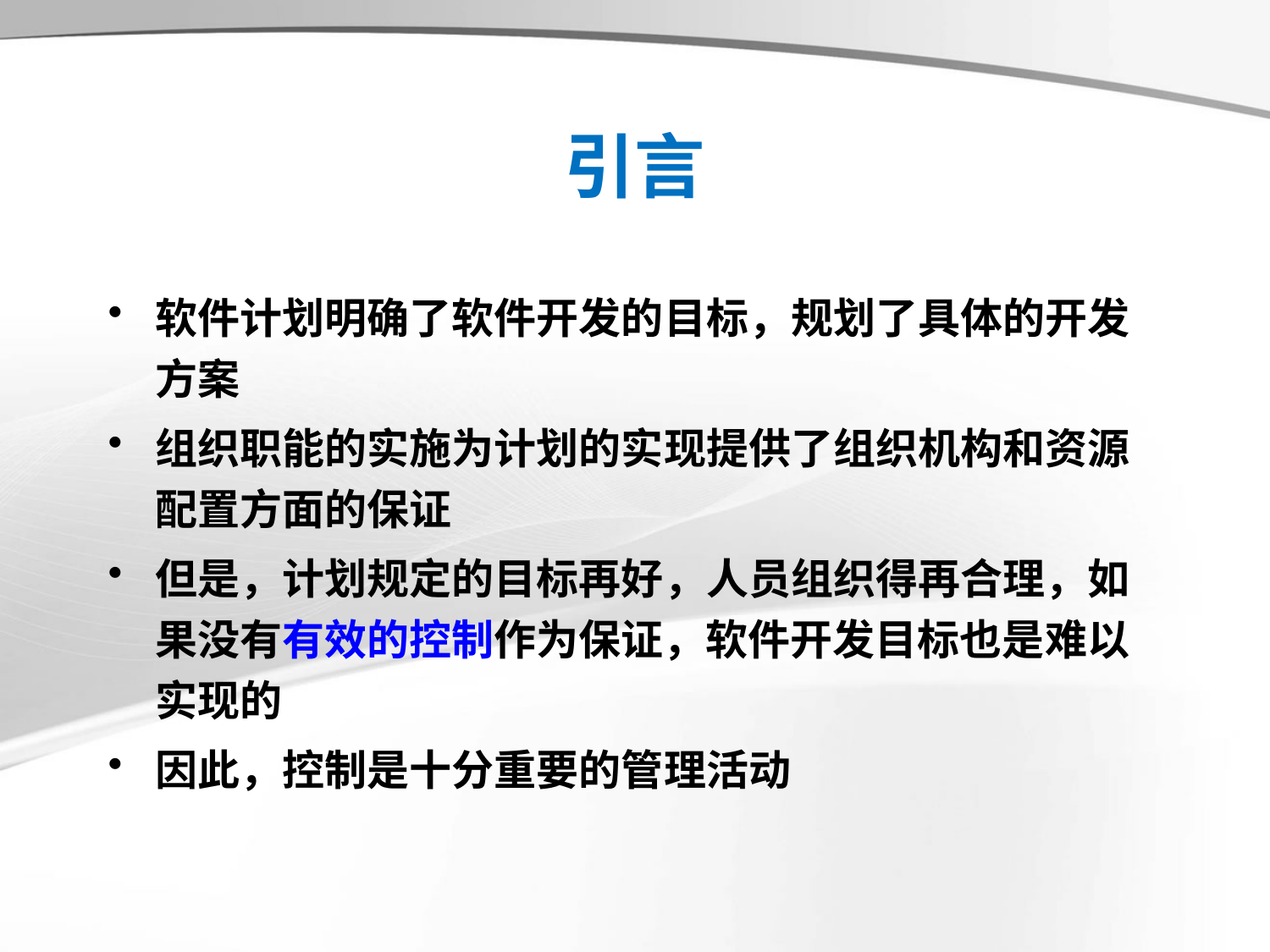

# 引言
软件计划明确了软件开发的目标，规划了具体的开发方案
组织职能的实施为计划的实现提供了组织机构和资源配置方面的保证
但是，计划规定的目标再好，人员组织得再合理，如果没有有效的控制作为保证，软件开发目标也是难以实现的
因此，控制是十分重要的管理活动